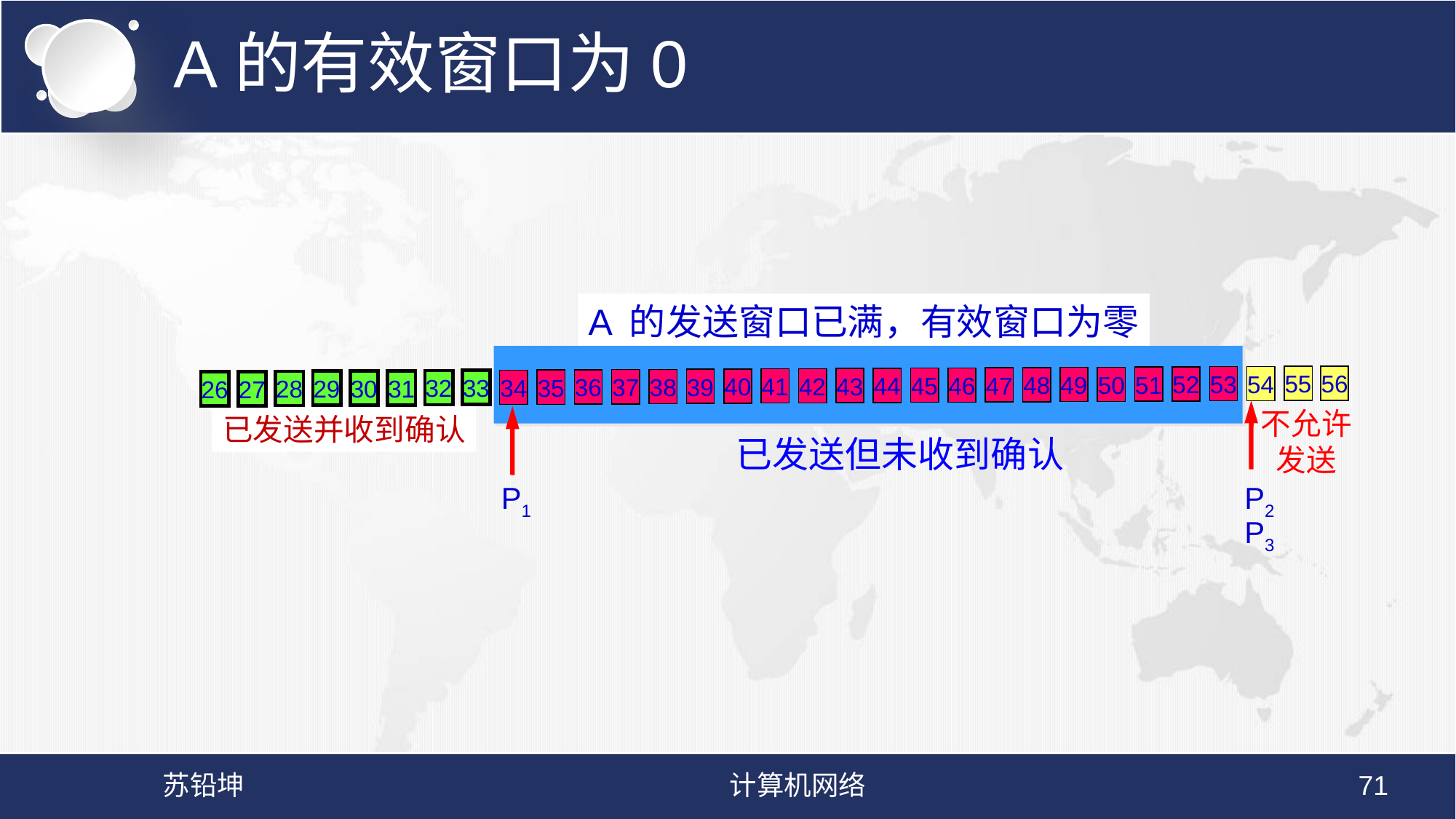

# A的有效窗口为0

A 的发送窗口已满，有效窗口为零

55
56
54
53
52
51
50
49
48
47
46
45
44
43
42
41
40
39
38
37
36
35
34
33
32
31
30
29
28
27
26
不允许
发送

已发送并收到确认

已发送但未收到确认
P1
P2
P3
苏铅坤
计算机网络
71